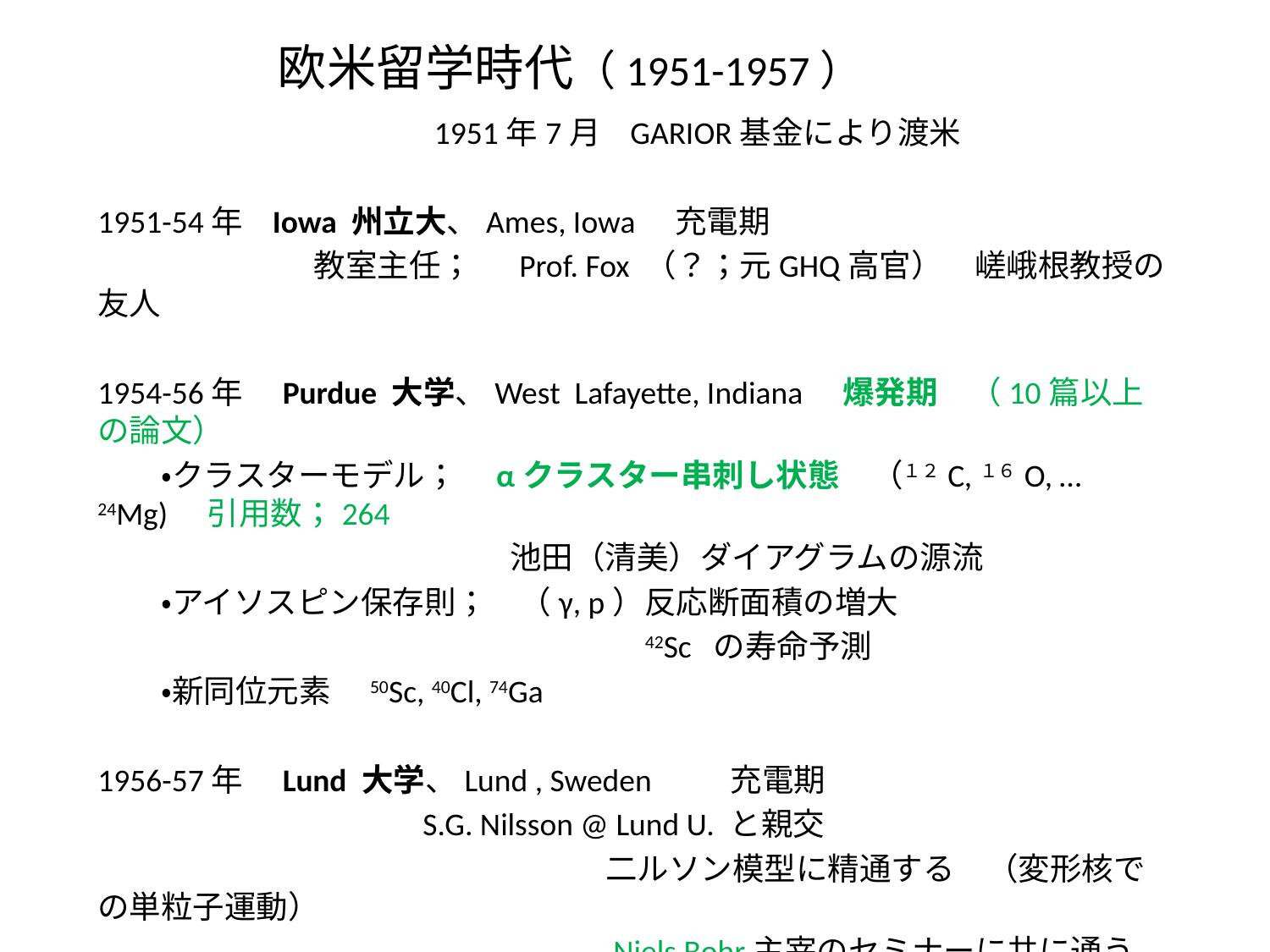

# 欧米留学時代（1951-1957）
　　　　　　　　　      1951年7月   GARIOR基金により渡米

1951-54年   Iowa 州立大、Ames, Iowa　充電期
                             教室主任；　 Prof. Fox （？；元GHQ高官）　嵯峨根教授の友人

1954-56年　Purdue 大学、West  Lafayette, Indiana　爆発期　（10篇以上の論文）
　　・クラスターモデル；　αクラスター串刺し状態　（１２C,１６O, … 24Mg)　引用数；264
                                           　　　池田（清美）ダイアグラムの源流
　　・アイソスピン保存則；　（γ, p）反応断面積の増大
　　　　　　　　　　　　　　　　　42Sc  の寿命予測
　　・新同位元素　50Sc, 40Cl, 74Ga

1956-57年　Lund 大学、Lund , Sweden 　　充電期
　　　　　　　　　　S.G. Nilsson @ Lund U. と親交
　　　　　　　　　　　　　　　　二ルソン模型に精通する　（変形核での単粒子運動）
　　　　　　　　　　　　　　　　Niels Bohr主宰のセミナーに共に通う
　　　　　　　　　　亀淵　廸　＠　Nils Bohr Institute　　　今日に至る親交